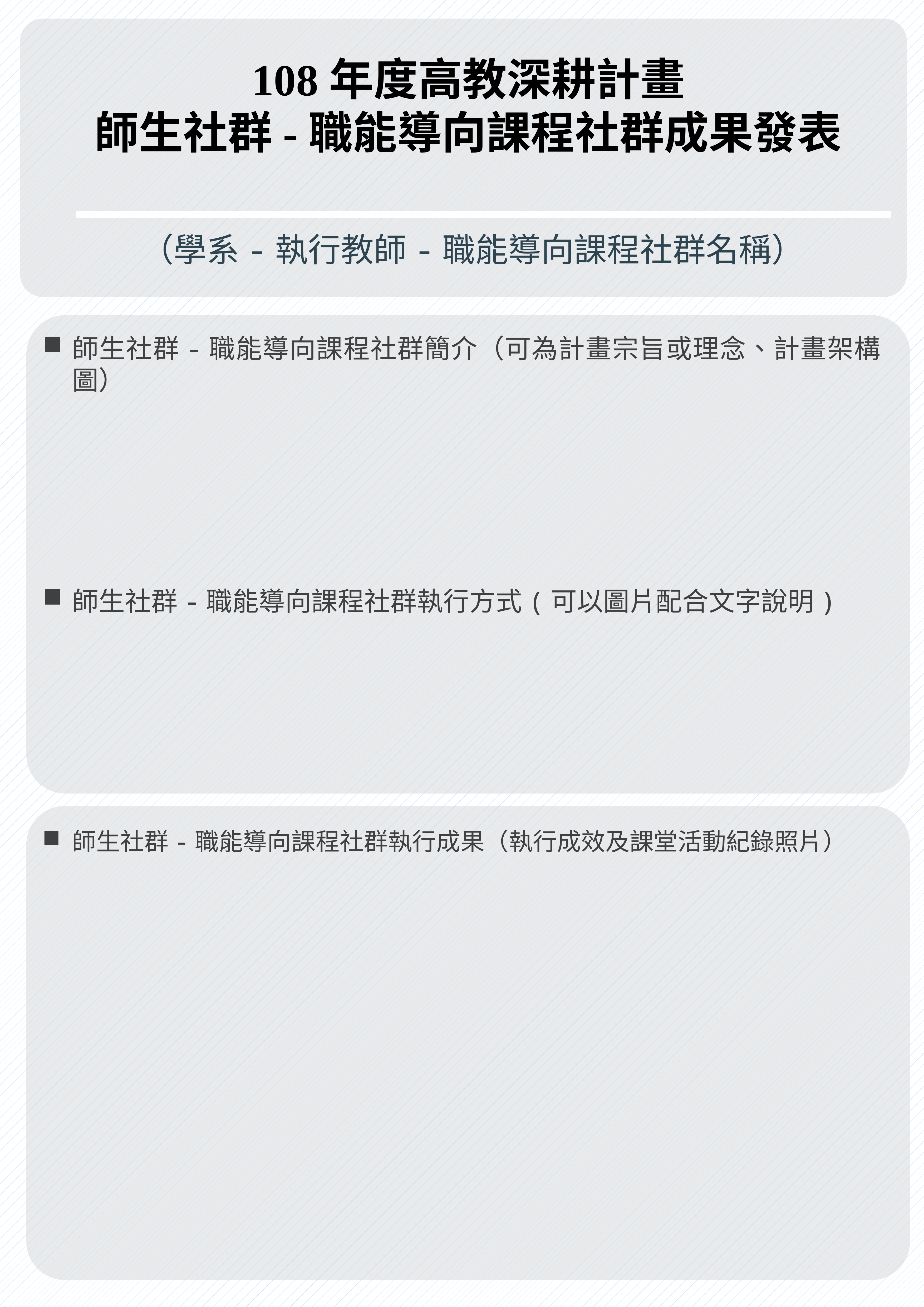

108年度高教深耕計畫
師生社群-職能導向課程社群成果發表
 （學系-執行教師-職能導向課程社群名稱）

師生社群-職能導向課程社群簡介（可為計畫宗旨或理念、計畫架構圖）

師生社群-職能導向課程社群執行方式(可以圖片配合文字說明)

師生社群-職能導向課程社群執行成果（執行成效及課堂活動紀錄照片）